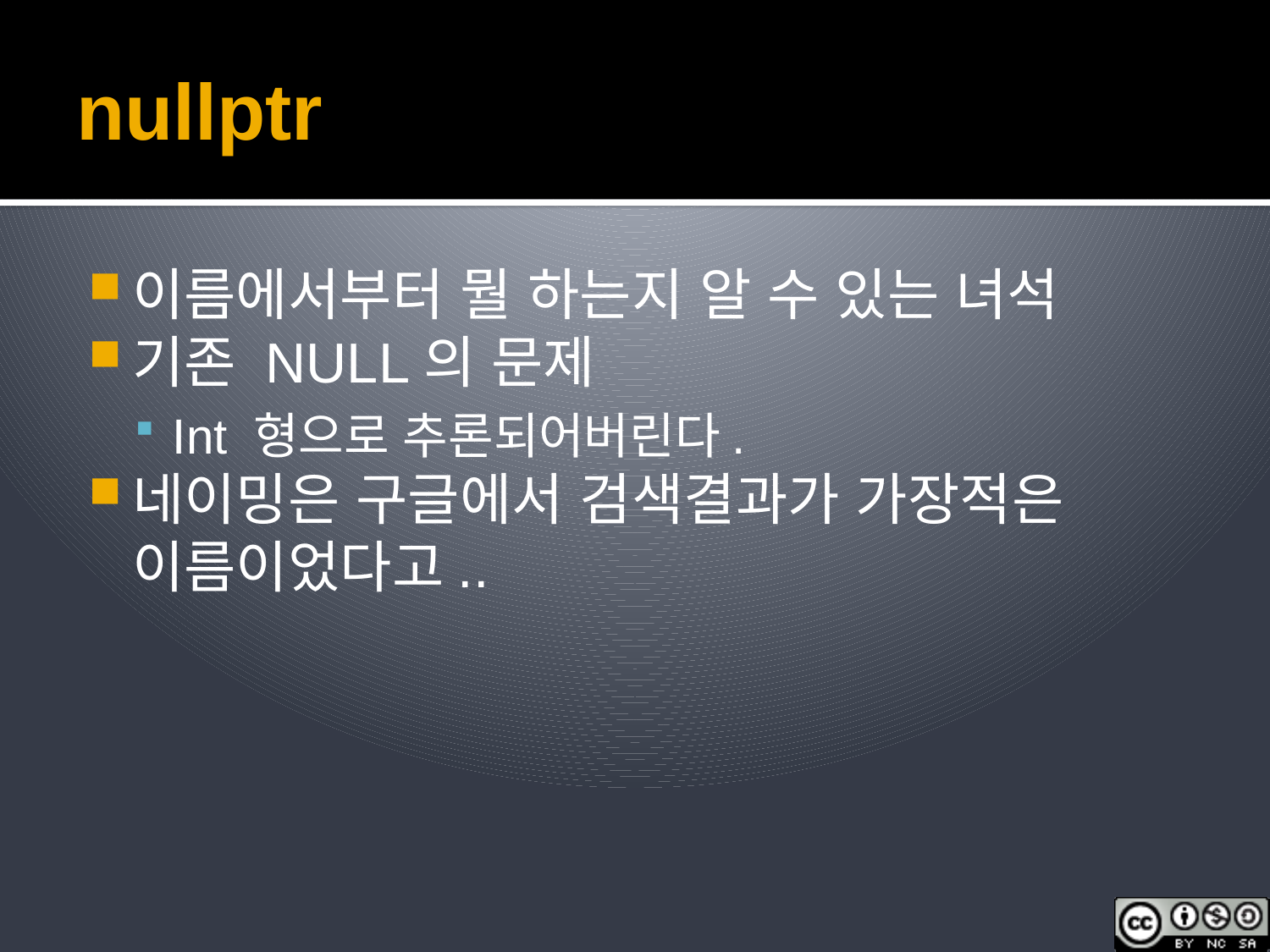

# nullptr
이름에서부터 뭘 하는지 알 수 있는 녀석
기존 NULL의 문제
Int 형으로 추론되어버린다.
네이밍은 구글에서 검색결과가 가장적은 이름이었다고..